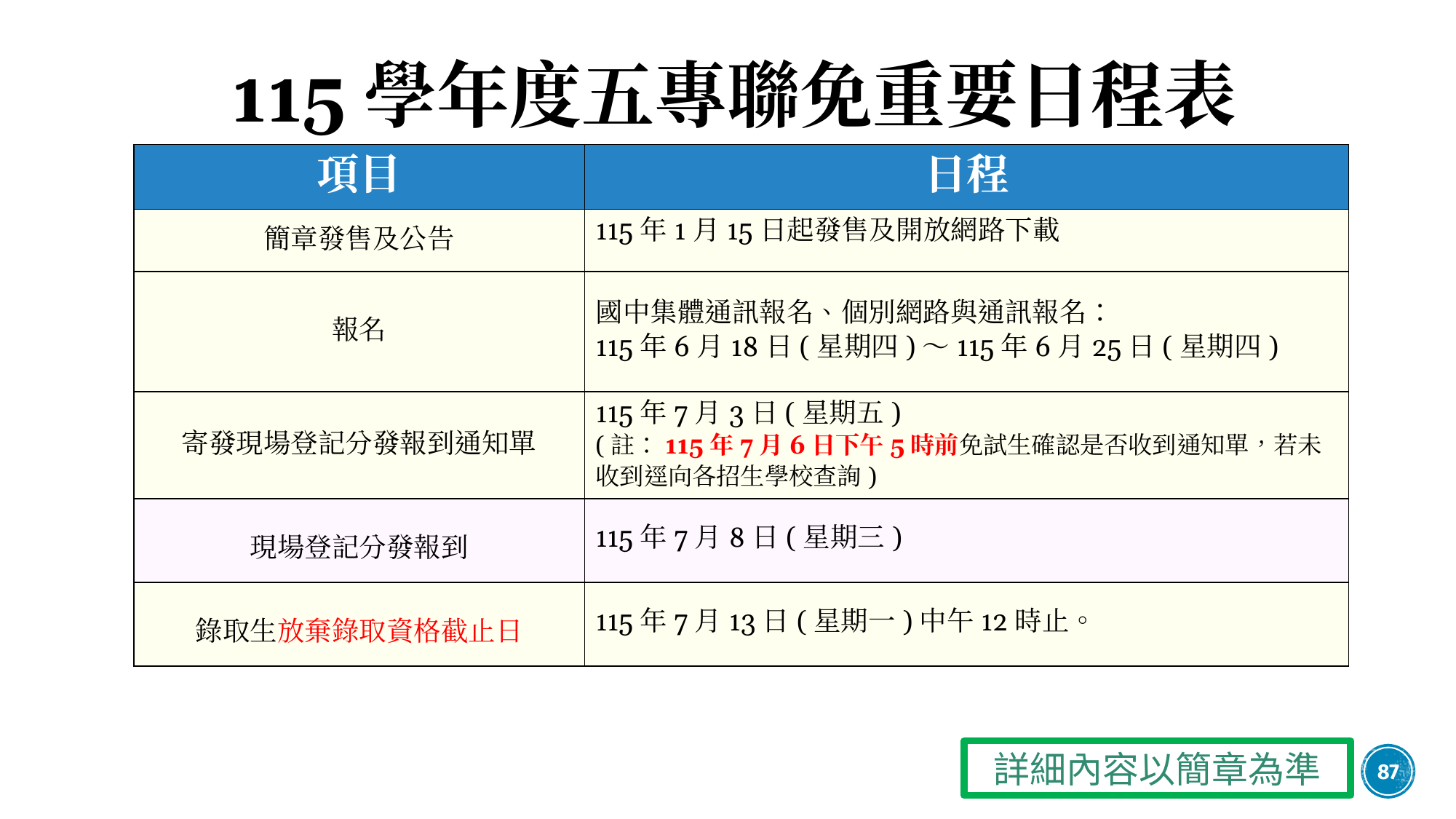

# 115學年度五專聯免重要日程表
| 項目 | 日程 |
| --- | --- |
| 簡章發售及公告 | 115年1月15日起發售及開放網路下載 |
| 報名 | 國中集體通訊報名、個別網路與通訊報名： 115年6月18日(星期四)～115年6月25日(星期四) |
| 寄發現場登記分發報到通知單 | 115年7月3日(星期五) (註：115年7月6日下午5時前免試生確認是否收到通知單，若未收到逕向各招生學校查詢) |
| 現場登記分發報到 | 115年7月8日(星期三) |
| 錄取生放棄錄取資格截止日 | 115年7月13日(星期一)中午12時止。 |
詳細內容以簡章為準
87